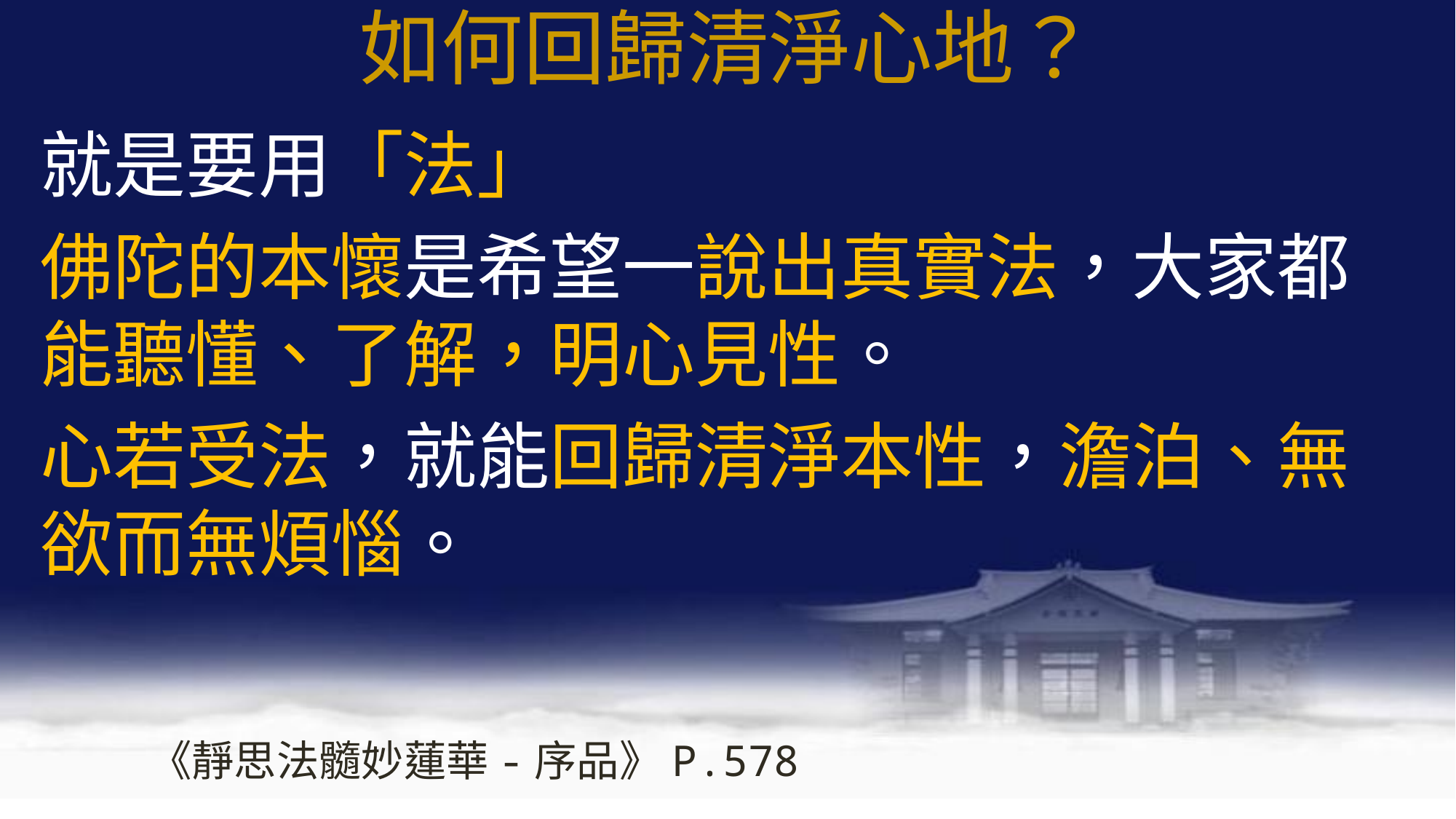

# 如何回歸清淨心地？
就是要用「法」
佛陀的本懷是希望一說出真實法，大家都能聽懂、了解，明心見性。
心若受法，就能回歸清淨本性，澹泊、無欲而無煩惱。

《靜思法髓妙蓮華-序品》P.578